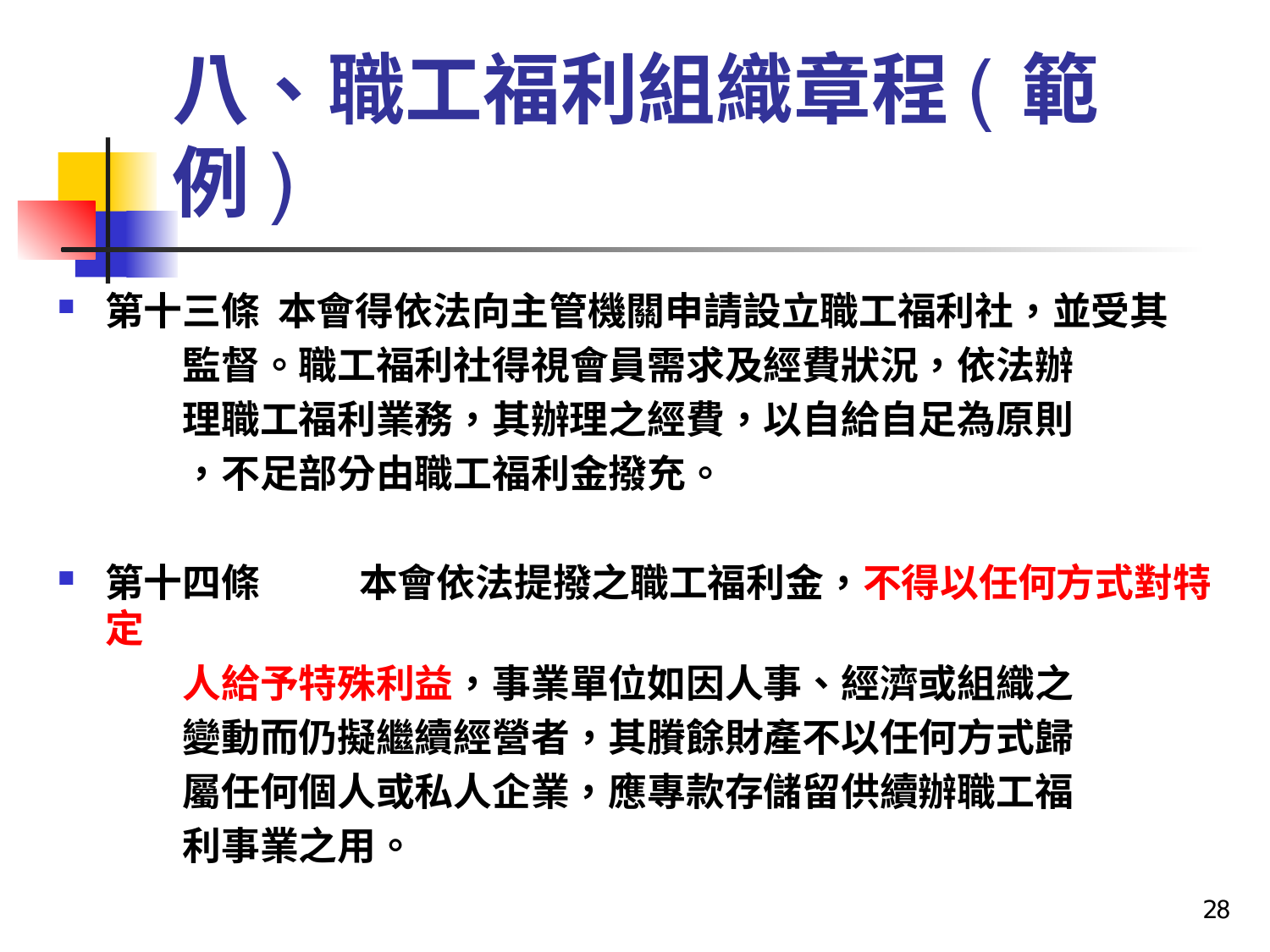

# 八、職工福利組織章程(範例)
第十三條  本會得依法向主管機關申請設立職工福利社，並受其
             監督。職工福利社得視會員需求及經費狀況，依法辦
             理職工福利業務，其辦理之經費，以自給自足為原則
             ，不足部分由職工福利金撥充。

第十四條	本會依法提撥之職工福利金，不得以任何方式對特定
             人給予特殊利益，事業單位如因人事、經濟或組織之
             變動而仍擬繼續經營者，其賸餘財產不以任何方式歸
             屬任何個人或私人企業，應專款存儲留供續辦職工福
             利事業之用。

28